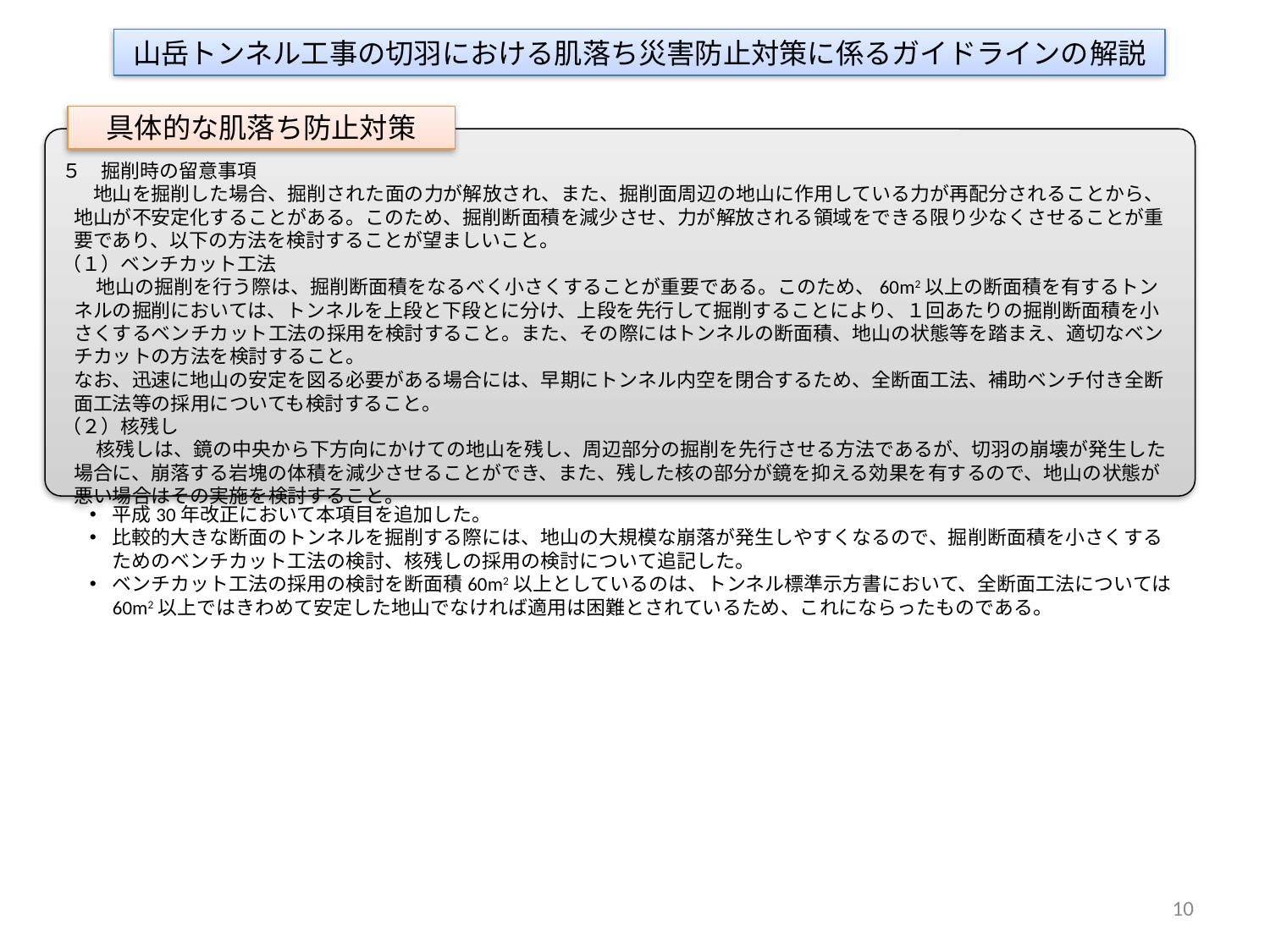

山岳トンネル工事の切羽における肌落ち災害防止対策に係るガイドラインの解説
具体的な肌落ち防止対策
５　掘削時の留意事項
　地山を掘削した場合、掘削された面の力が解放され、また、掘削面周辺の地山に作用している力が再配分されることから、地山が不安定化することがある。このため、掘削断面積を減少させ、力が解放される領域をできる限り少なくさせることが重要であり、以下の方法を検討することが望ましいこと。
（１）ベンチカット工法
    地山の掘削を行う際は、掘削断面積をなるべく小さくすることが重要である。このため、60m2以上の断面積を有するトンネルの掘削においては、トンネルを上段と下段とに分け、上段を先行して掘削することにより、１回あたりの掘削断面積を小さくするベンチカット工法の採用を検討すること。また、その際にはトンネルの断面積、地山の状態等を踏まえ、適切なベンチカットの方法を検討すること。
なお、迅速に地山の安定を図る必要がある場合には、早期にトンネル内空を閉合するため、全断面工法、補助ベンチ付き全断面工法等の採用についても検討すること。
（２）核残し
    核残しは、鏡の中央から下方向にかけての地山を残し、周辺部分の掘削を先行させる方法であるが、切羽の崩壊が発生した場合に、崩落する岩塊の体積を減少させることができ、また、残した核の部分が鏡を抑える効果を有するので、地山の状態が悪い場合はその実施を検討すること。
平成30年改正において本項目を追加した。
比較的大きな断面のトンネルを掘削する際には、地山の大規模な崩落が発生しやすくなるので、掘削断面積を小さくするためのベンチカット工法の検討、核残しの採用の検討について追記した。
ベンチカット工法の採用の検討を断面積60m2以上としているのは、トンネル標準示方書において、全断面工法については60m2以上ではきわめて安定した地山でなければ適用は困難とされているため、これにならったものである。
10